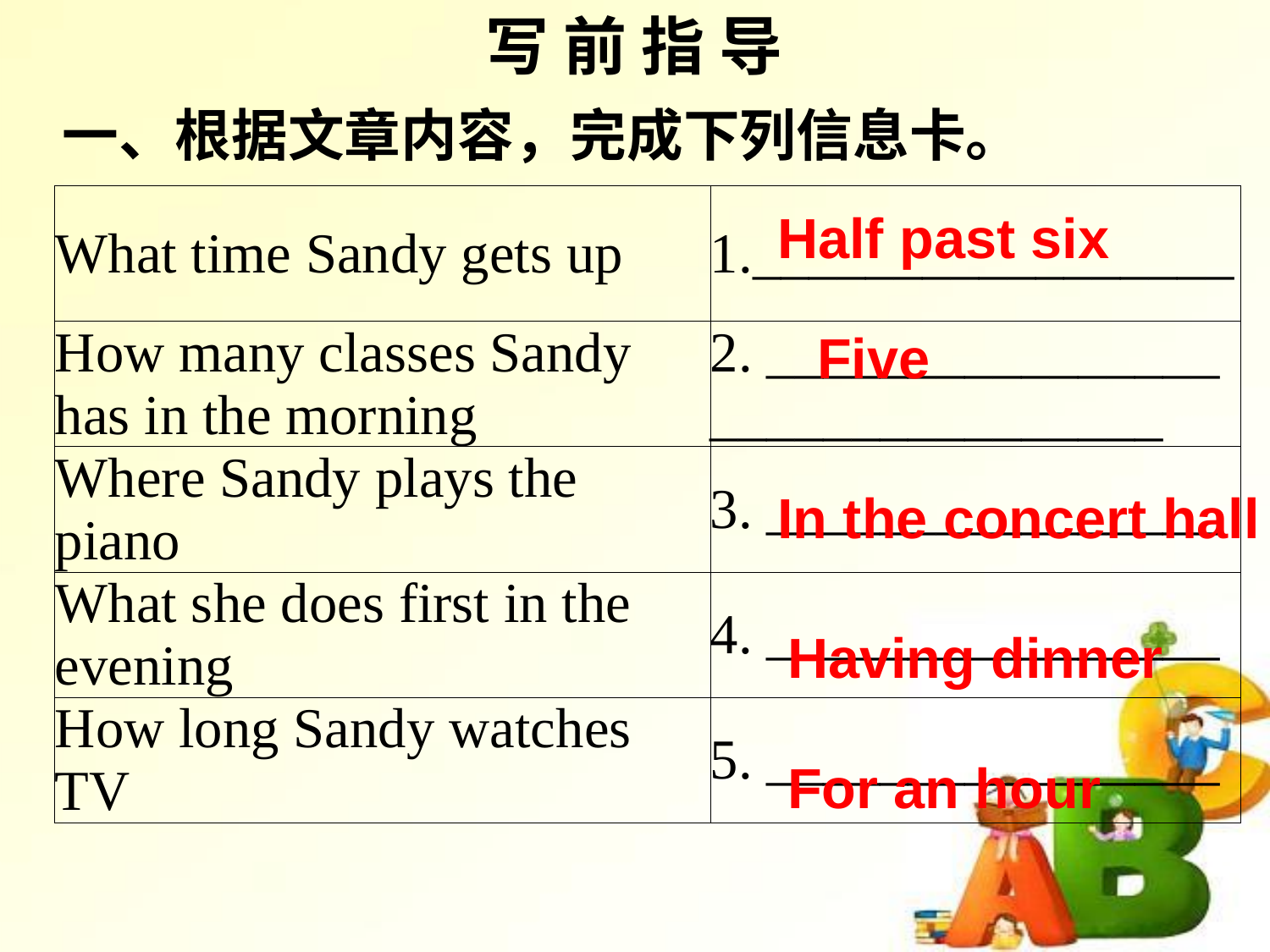

写 前 指 导
一、根据文章内容，完成下列信息卡。
| What time Sandy gets up | 1.\_\_\_\_\_\_\_\_\_\_\_\_\_\_\_\_\_ |
| --- | --- |
| How many classes Sandy has in the morning | 2. \_\_\_\_\_\_\_\_\_\_\_\_\_\_\_\_ \_\_\_\_\_\_\_\_\_\_\_\_\_\_\_\_ |
| Where Sandy plays the piano | 3. \_\_\_\_\_\_\_\_\_\_\_\_\_\_\_\_ |
| What she does first in the evening | 4. \_\_\_\_\_\_\_\_\_\_\_\_\_\_\_\_ |
| How long Sandy watches TV | 5. \_\_\_\_\_\_\_\_\_\_\_\_\_\_\_\_ |
Half past six
Five
In the concert hall
Having dinner
For an hour